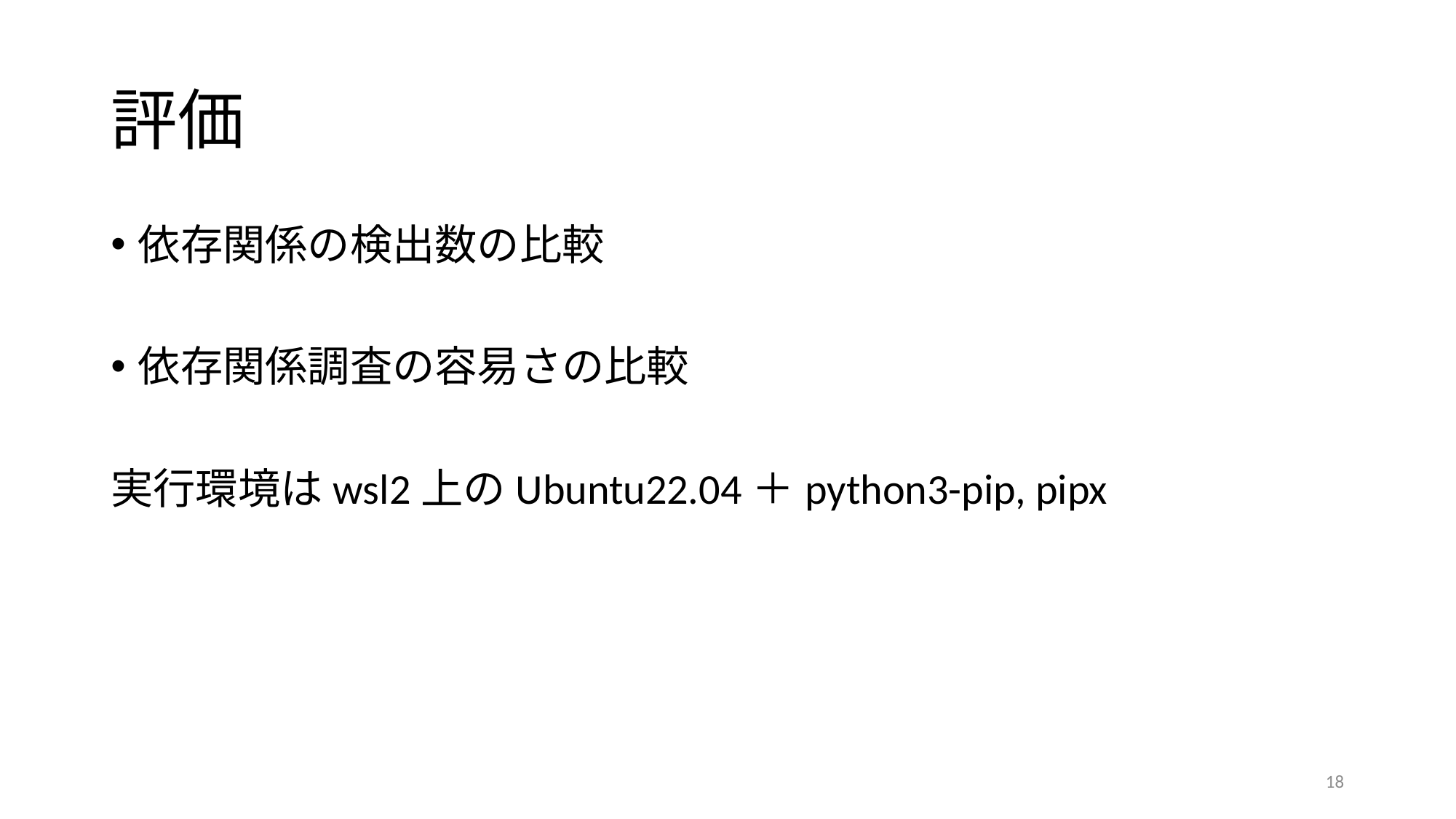

# 評価
依存関係の検出数の比較

依存関係調査の容易さの比較

実行環境はwsl2上のUbuntu22.04＋python3-pip, pipx

18